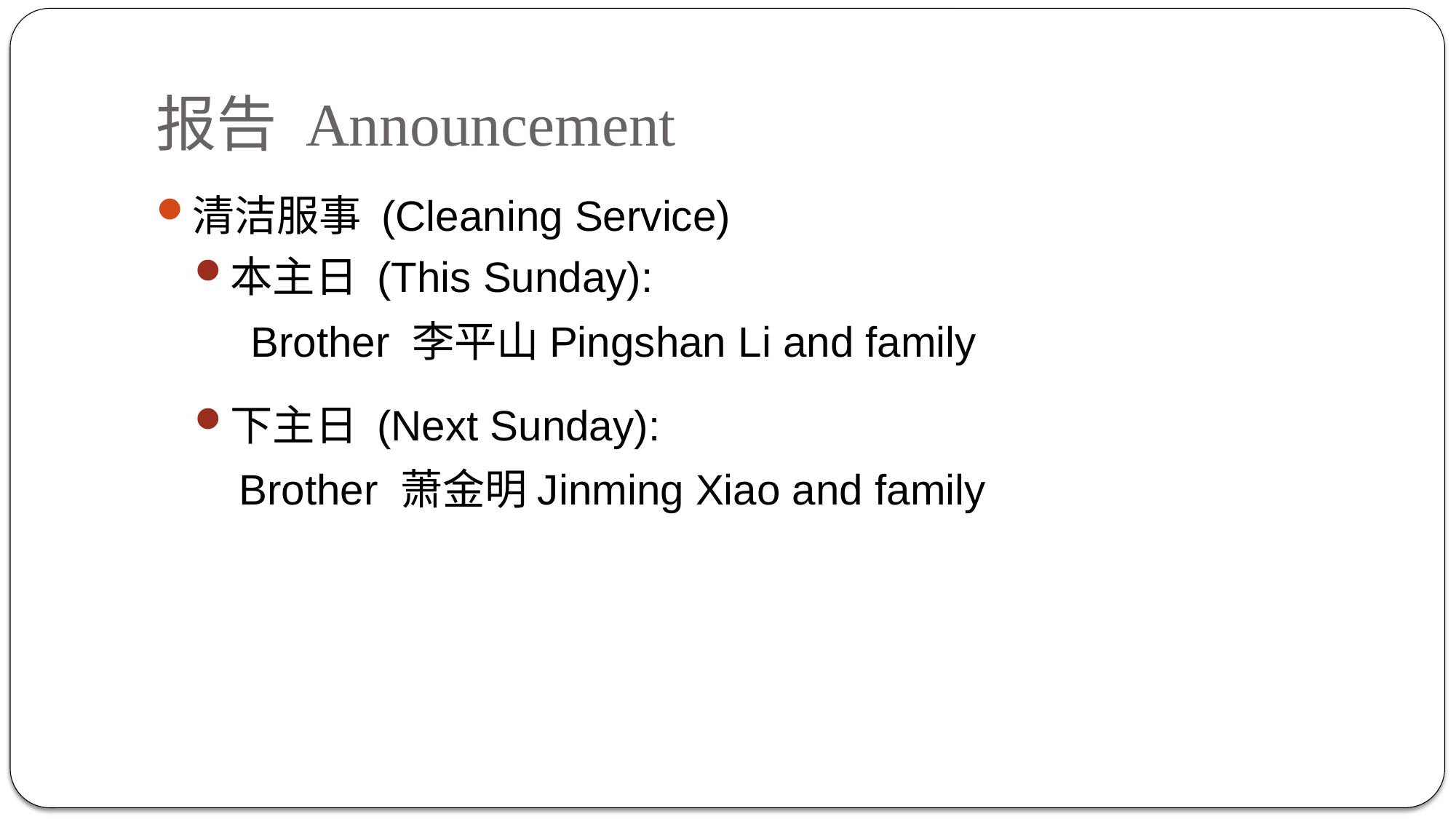

# 报告 Announcement
清洁服事 (Cleaning Service)
本主日 (This Sunday):
        Brother 李平山Pingshan Li and family
下主日 (Next Sunday):
       Brother 萧金明Jinming Xiao and family